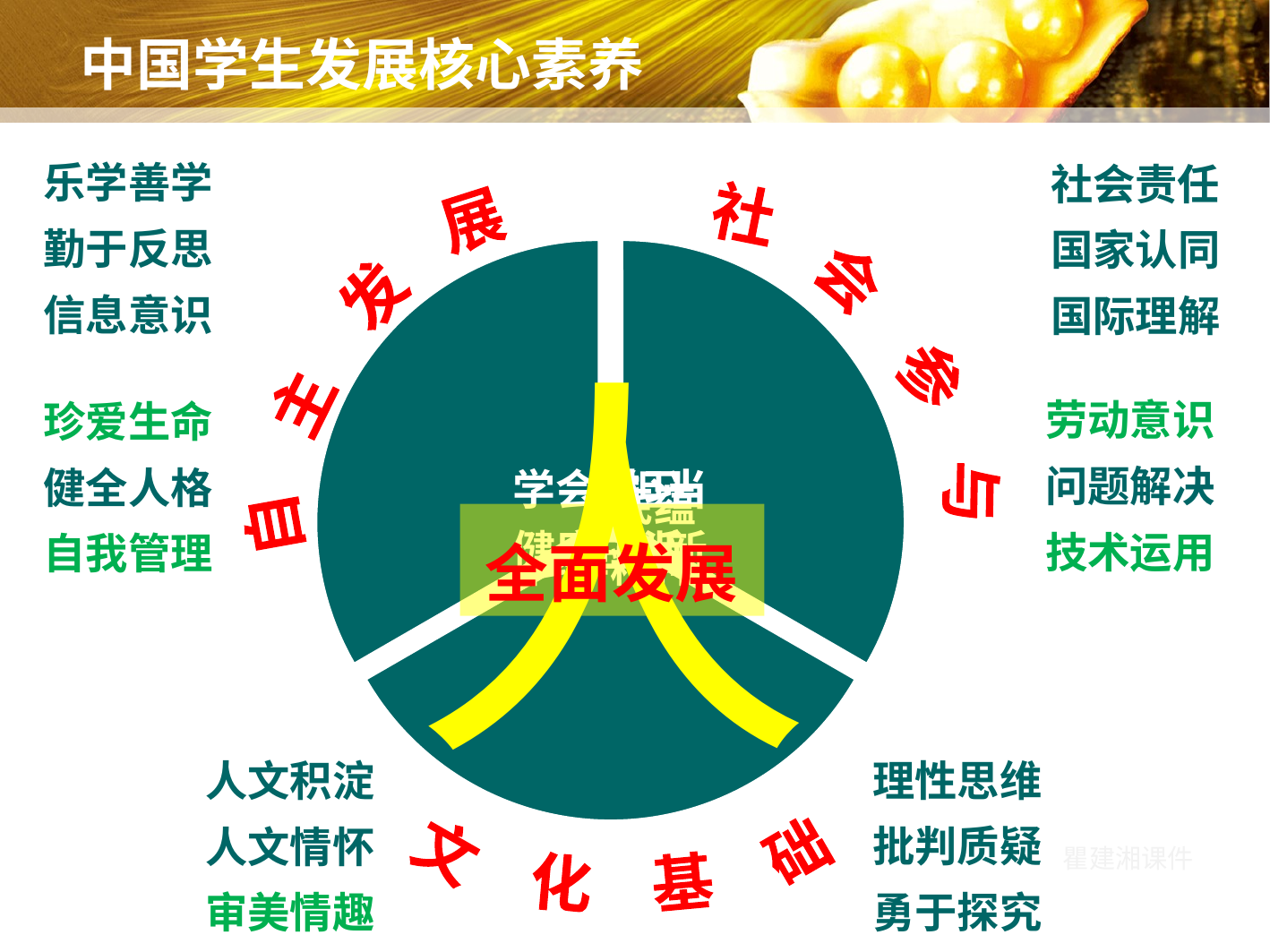

# 中国学生发展核心素养
乐学善学勤于反思
信息意识
社会责任国家认同
国际理解
责任担当
实践创新
人文底蕴
科学精神
学会学习
健康生活
人
 社   会   参   与
 自   主   发   展
劳动意识问题解决
技术运用
珍爱生命健全人格
自我管理
全面发展
理性思维批判质疑
勇于探究
人文积淀
人文情怀
审美情趣
 文   化   基   础